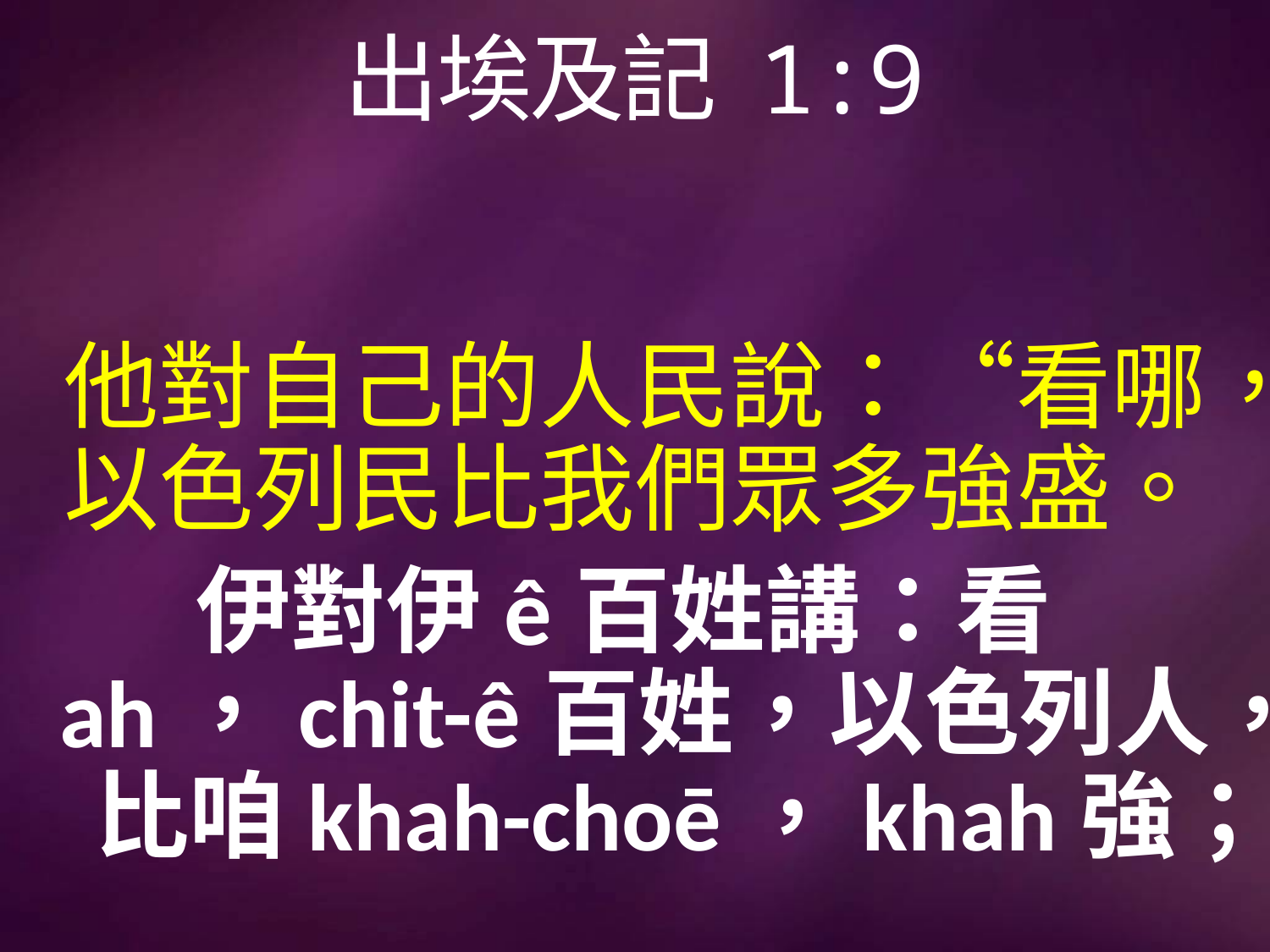

# 出埃及記 1:9
他對自己的人民說：“看哪，以色列民比我們眾多強盛。
伊對伊ê百姓講：看ah，chit-ê百姓，以色列人，比咱khah-choē，khah強；